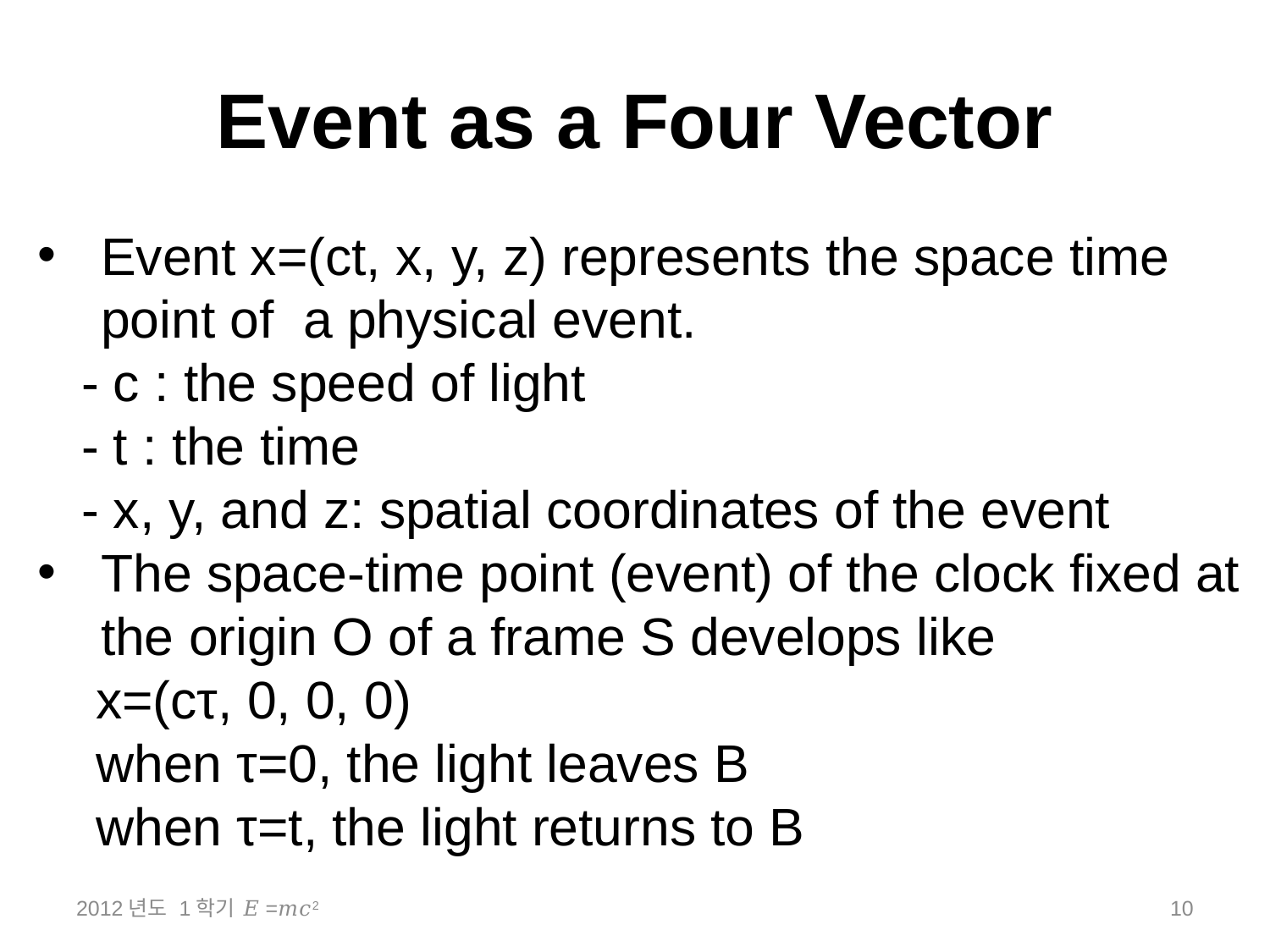

# Event as a Four Vector
Event x=(ct, x, y, z) represents the space time point of  a physical event.
   - c : the speed of light
   - t : the time
   - x, y, and z: spatial coordinates of the event
The space-time point (event) of the clock fixed at the origin O of a frame S develops like
    x=(cτ, 0, 0, 0)
    when τ=0, the light leaves B
    when τ=t, the light returns to B
2012년도 1학기 𝐸=𝑚𝑐2
10